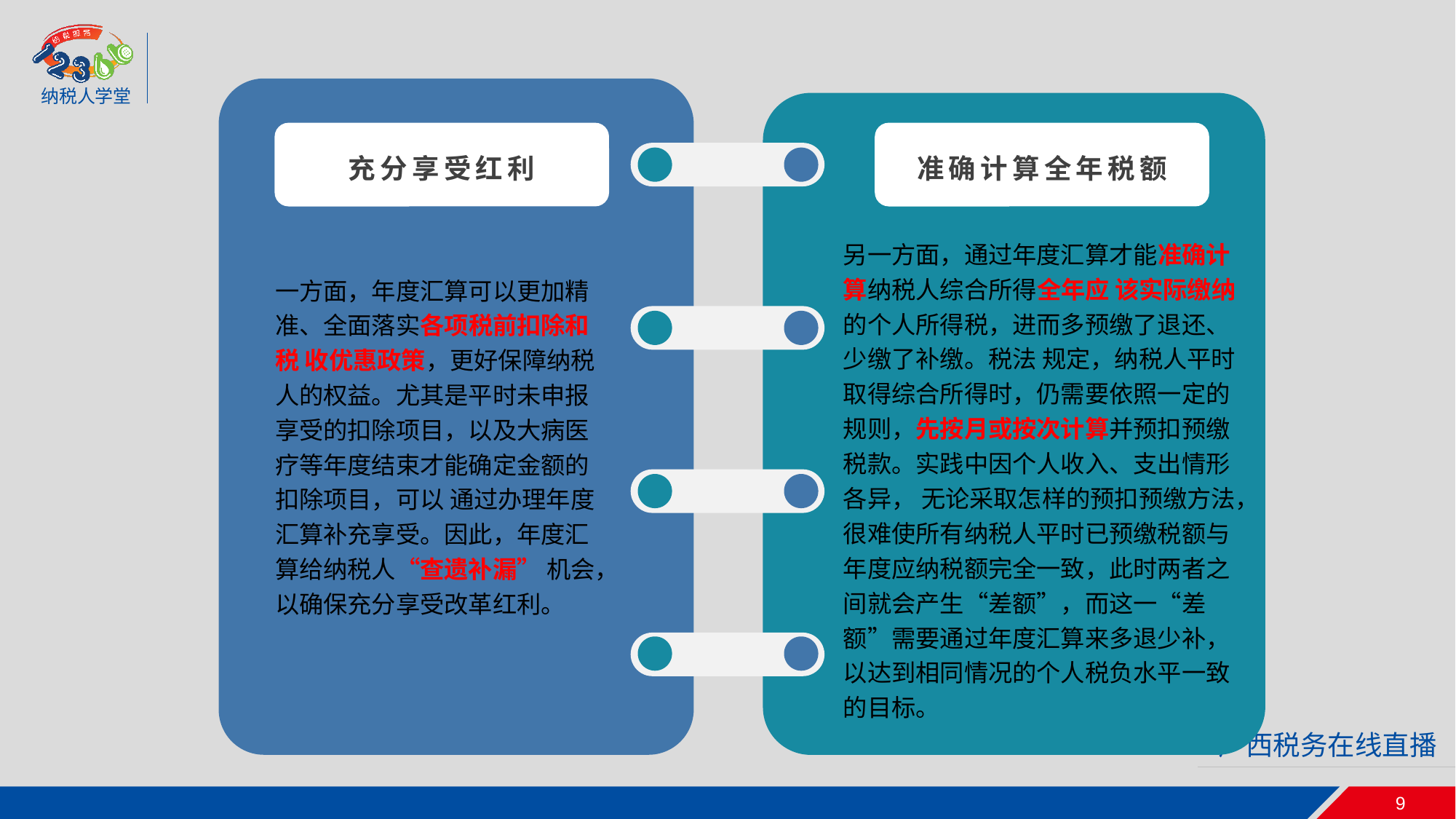

充分享受红利
准确计算全年税额

一方面，年度汇算可以更加精准、全面落实各项税前扣除和税 收优惠政策，更好保障纳税人的权益。尤其是平时未申报享受的扣除项目，以及大病医疗等年度结束才能确定金额的扣除项目，可以 通过办理年度汇算补充享受。因此，年度汇算给纳税人“查遗补漏” 机会，以确保充分享受改革红利。

另一方面，通过年度汇算才能准确计算纳税人综合所得全年应 该实际缴纳的个人所得税，进而多预缴了退还、少缴了补缴。税法 规定，纳税人平时取得综合所得时，仍需要依照一定的规则，先按月或按次计算并预扣预缴税款。实践中因个人收入、支出情形各异， 无论采取怎样的预扣预缴方法，很难使所有纳税人平时已预缴税额与年度应纳税额完全一致，此时两者之间就会产生“差额”，而这一“差额”需要通过年度汇算来多退少补，以达到相同情况的个人税负水平一致的目标。